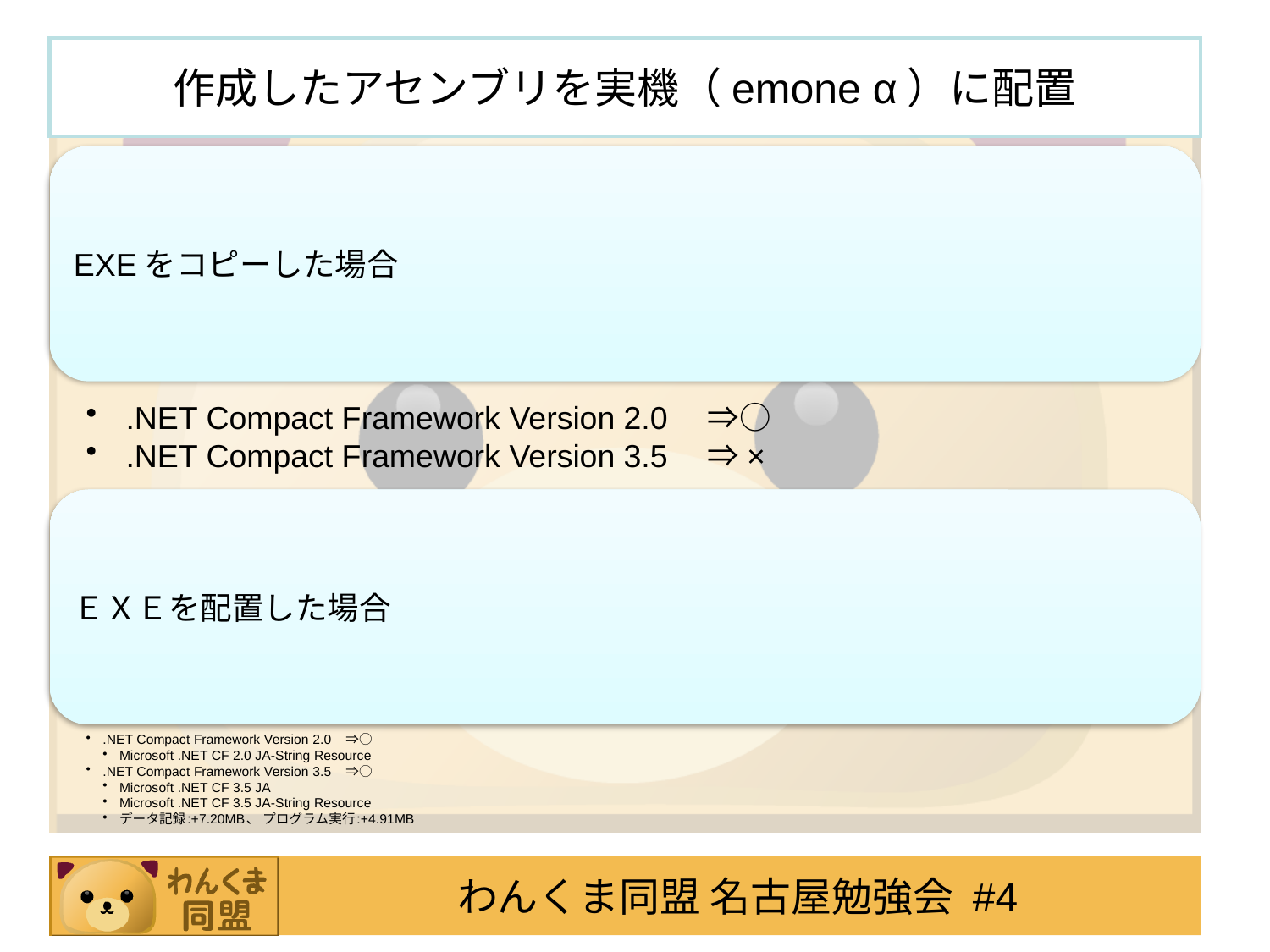

# 作成したアセンブリを実機（emone α）に配置
EXEをコピーした場合
.NET Compact Framework Version 2.0　⇒○
ＥＸＥを配置した場合
.NET Compact Framework Version 2.0　⇒○
Microsoft .NET CF 2.0 JA-String Resource
.NET Compact Framework Version 3.5　⇒○
Microsoft .NET CF 3.5 JA
Microsoft .NET CF 3.5 JA-String Resource
データ記録:+7.20MB、 プログラム実行:+4.91MB